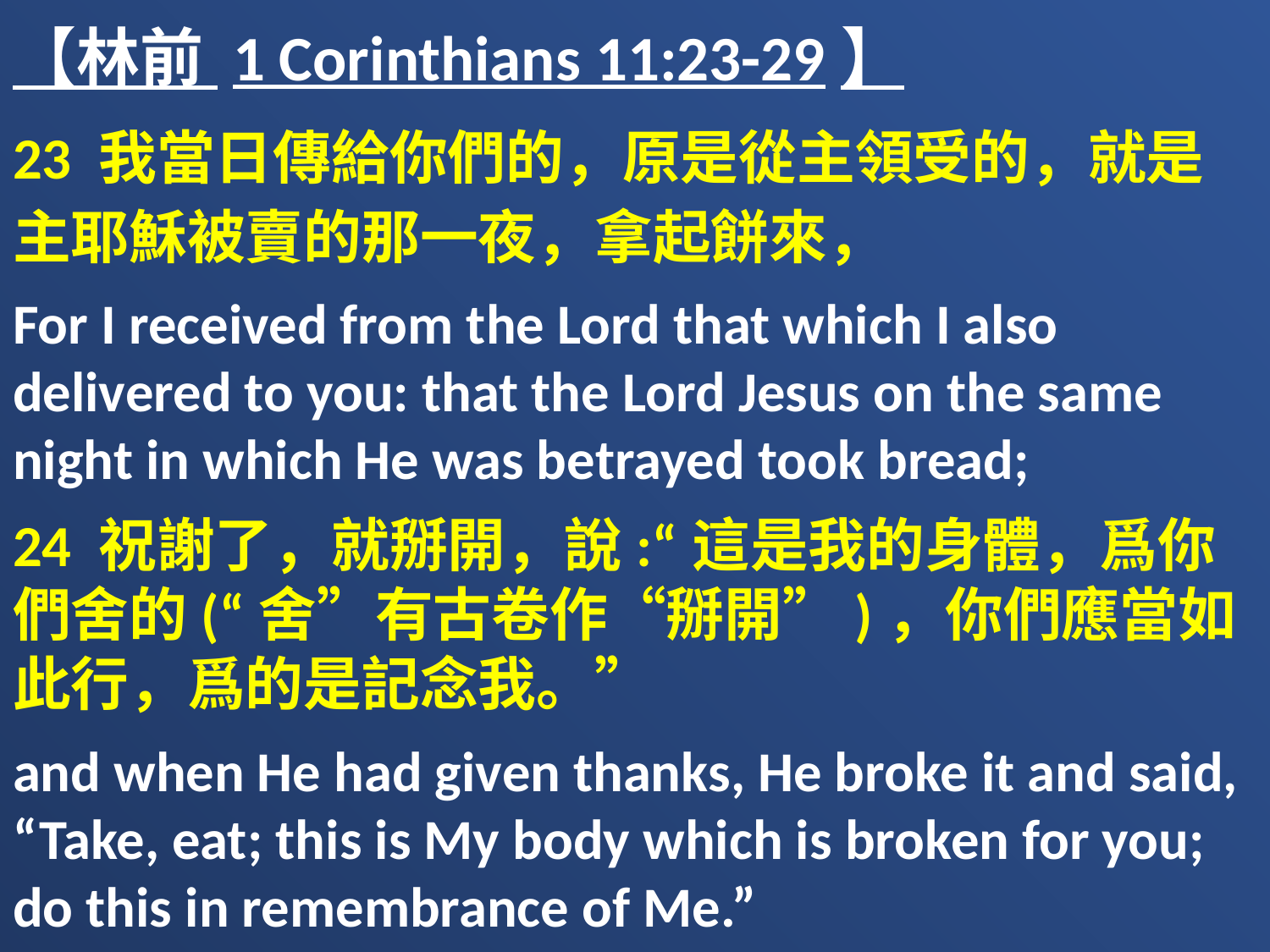

【林前 1 Corinthians 11:23-29】
23 我當日傳給你們的，原是從主領受的，就是主耶穌被賣的那一夜，拿起餅來，
For I received from the Lord that which I also delivered to you: that the Lord Jesus on the same night in which He was betrayed took bread;
24 祝謝了，就掰開，說:“這是我的身體，爲你們舍的(“舍”有古卷作“掰開”)，你們應當如此行，爲的是記念我。”
and when He had given thanks, He broke it and said, “Take, eat; this is My body which is broken for you; do this in remembrance of Me.”